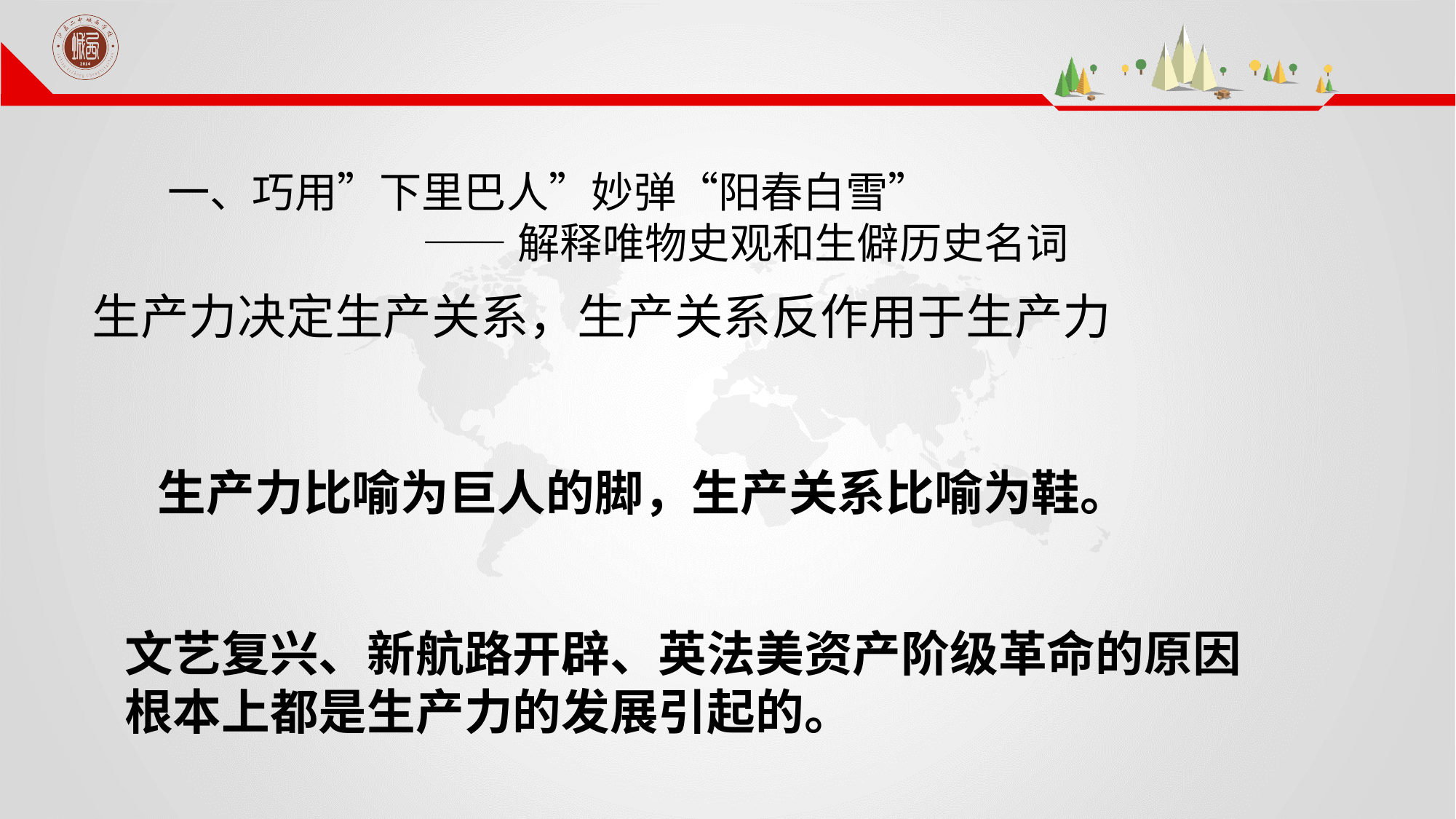

一、巧用”下里巴人”妙弹“阳春白雪”
                           ——解释唯物史观和生僻历史名词
生产力决定生产关系，生产关系反作用于生产力
生产力比喻为巨人的脚，生产关系比喻为鞋。
文艺复兴、新航路开辟、英法美资产阶级革命的原因根本上都是生产力的发展引起的。